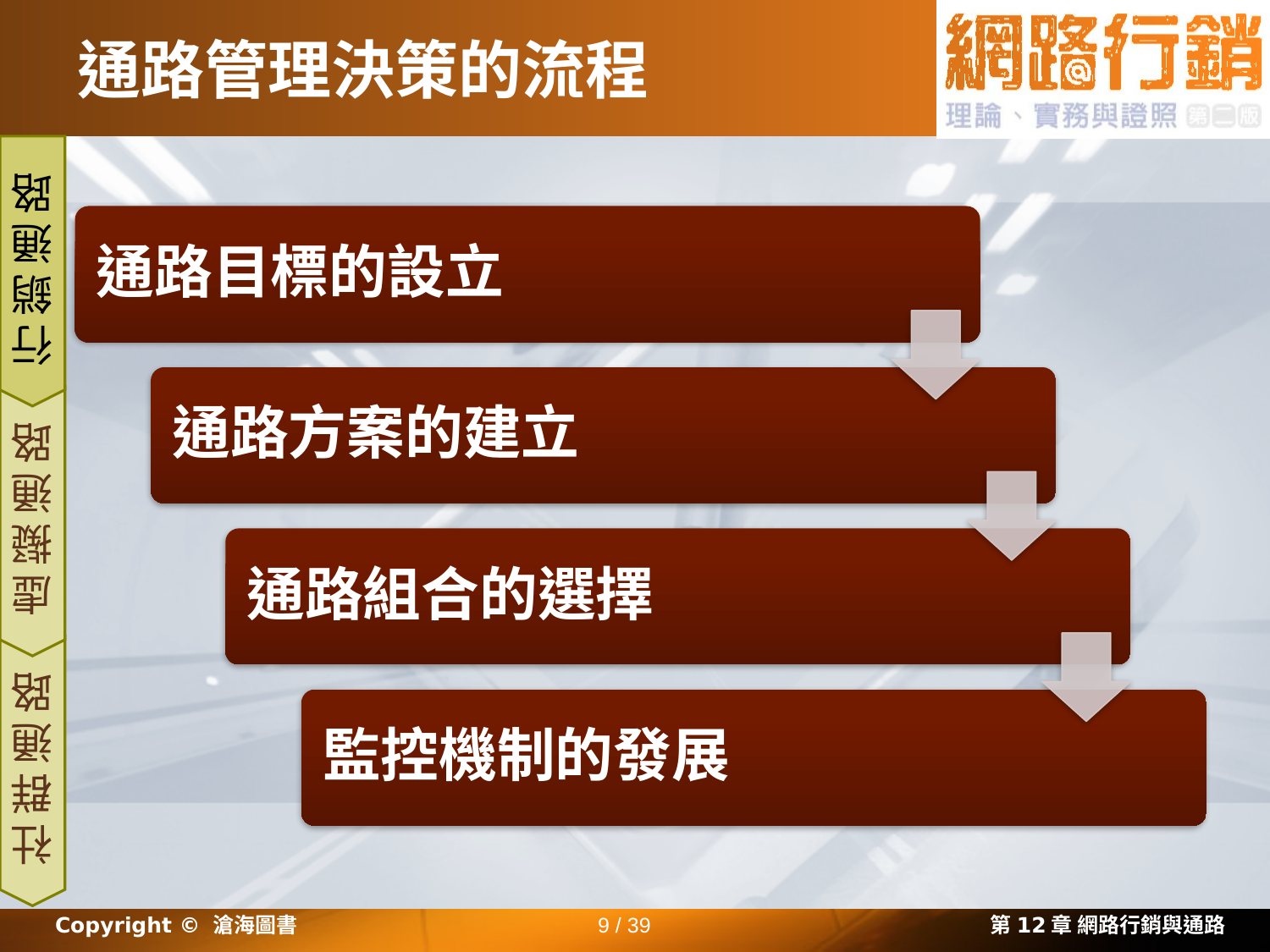

# 通路管理決策的流程
通路目標的設立
通路方案的建立
通路組合的選擇
監控機制的發展

行銷通路
虛擬通路
社群通路
Copyright © 滄海圖書
9 / 39
第12章 網路行銷與通路